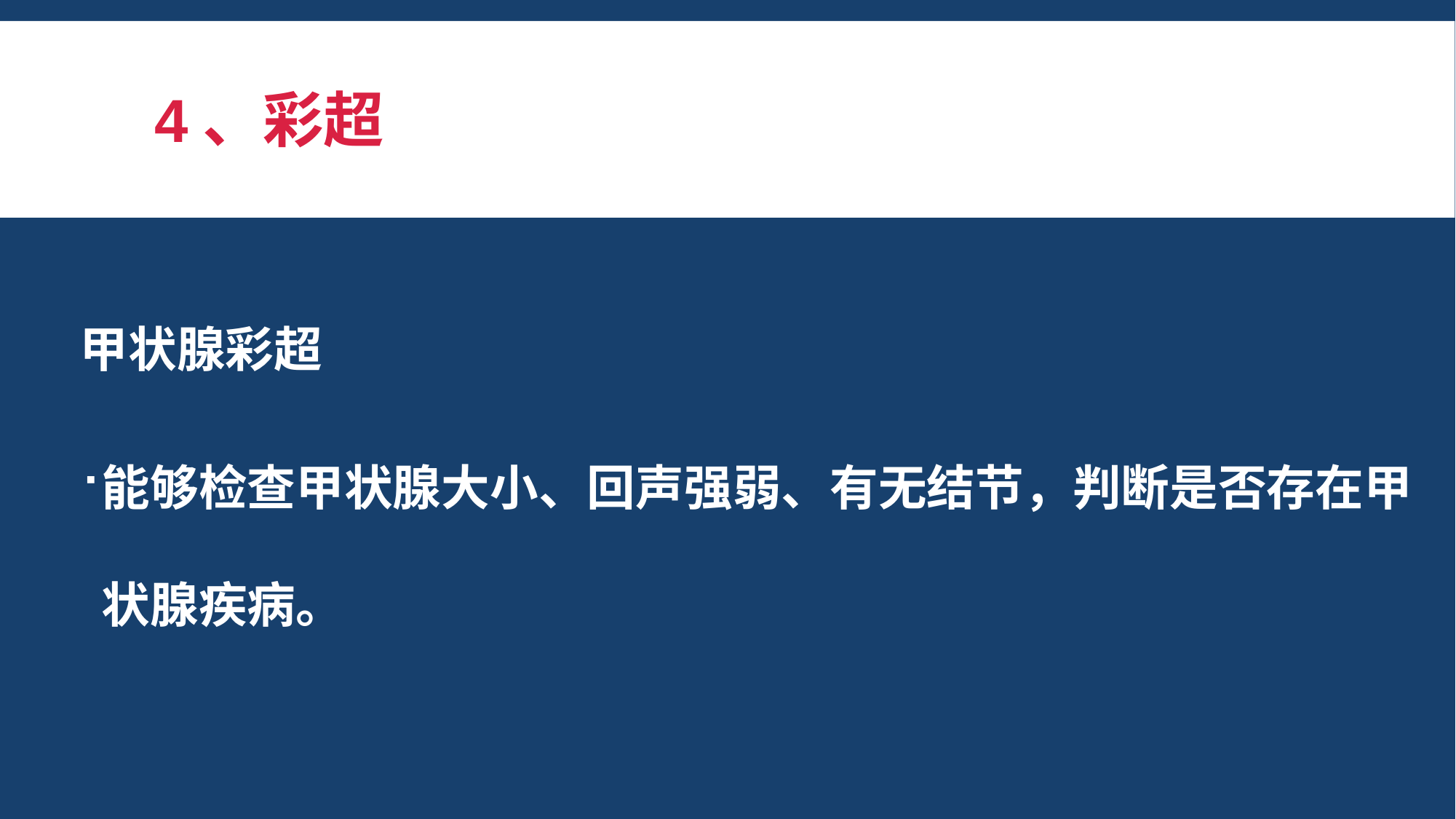

# 4、彩超

甲状腺彩超
能够检查甲状腺大小、回声强弱、有无结节，判断是否存在甲状腺疾病。